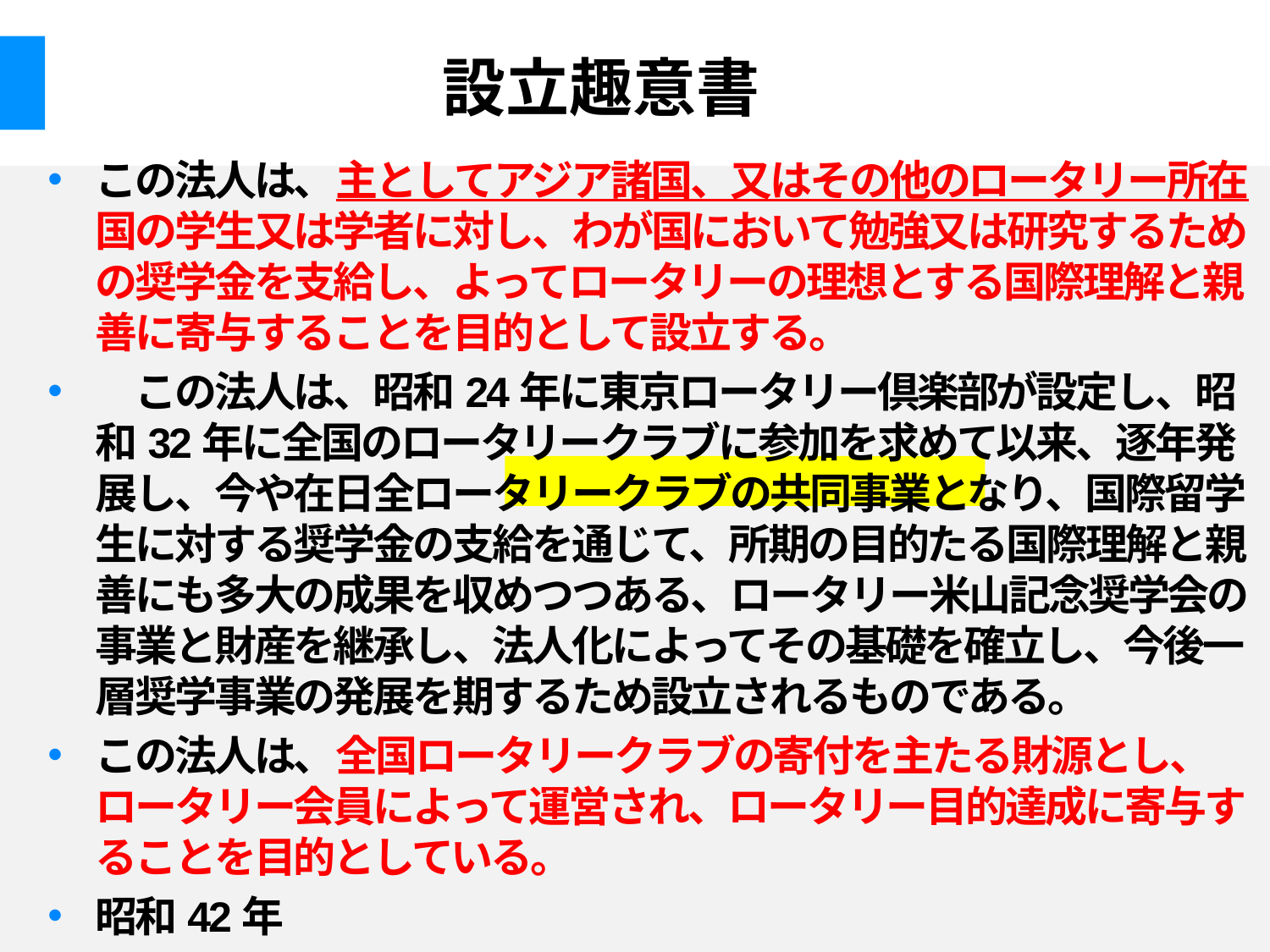

# 設立趣意書

この法人は、主としてアジア諸国、又はその他のロータリー所在国の学生又は学者に対し、わが国において勉強又は研究するための奨学金を支給し、よってロータリーの理想とする国際理解と親善に寄与することを目的として設立する。
　この法人は、昭和24年に東京ロータリー倶楽部が設定し、昭和32年に全国のロータリークラブに参加を求めて以来、逐年発展し、今や在日全ロータリークラブの共同事業となり、国際留学生に対する奨学金の支給を通じて、所期の目的たる国際理解と親善にも多大の成果を収めつつある、ロータリー米山記念奨学会の事業と財産を継承し、法人化によってその基礎を確立し、今後一層奨学事業の発展を期するため設立されるものである。
この法人は、全国ロータリークラブの寄付を主たる財源とし、ロータリー会員によって運営され、ロータリー目的達成に寄与することを目的としている。
昭和42年